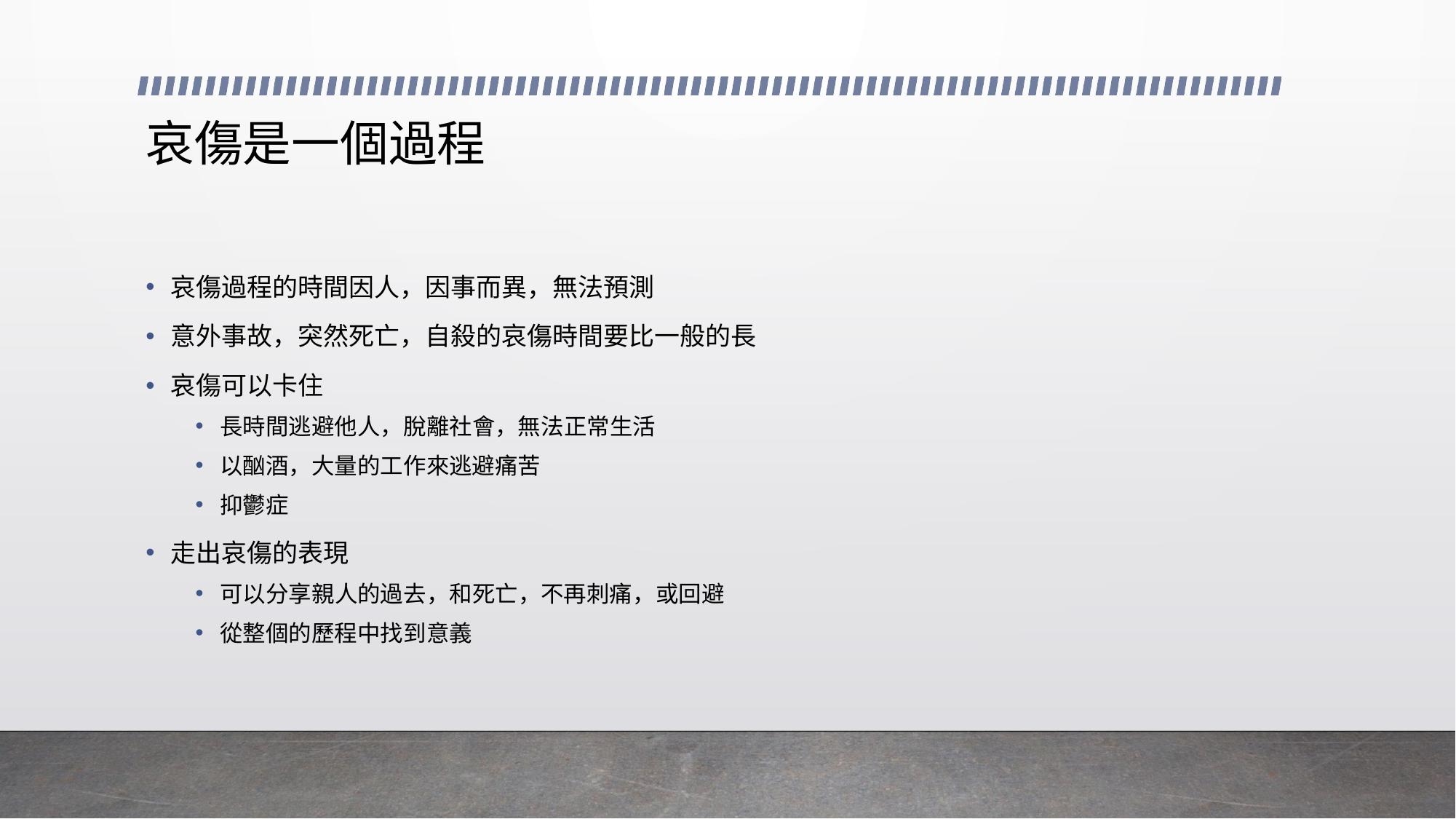

# 哀傷是一個過程
哀傷過程的時間因人，因事而異，無法預測
意外事故，突然死亡，自殺的哀傷時間要比一般的長
哀傷可以卡住
長時間逃避他人，脫離社會，無法正常生活
以酗酒，大量的工作來逃避痛苦
抑鬱症
走出哀傷的表現
可以分享親人的過去，和死亡，不再刺痛，或回避
從整個的歷程中找到意義